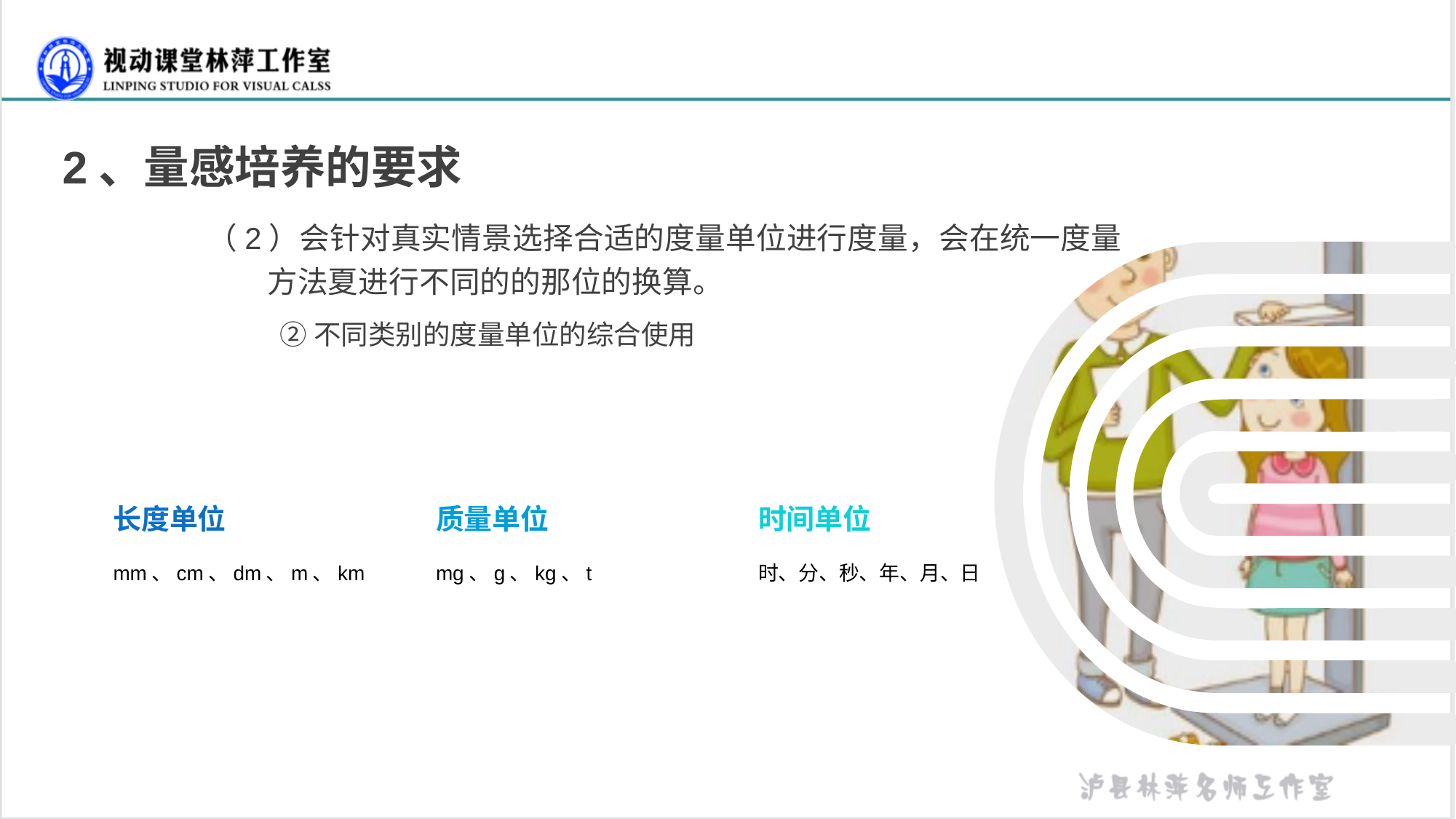

2、量感培养的要求
（2）会针对真实情景选择合适的度量单位进行度量，会在统一度量           方法夏进行不同的的那位的换算。

②不同类别的度量单位的综合使用
长度单位
mm、cm、dm、m、km
质量单位
mg、g、kg、t
时间单位
时、分、秒、年、月、日